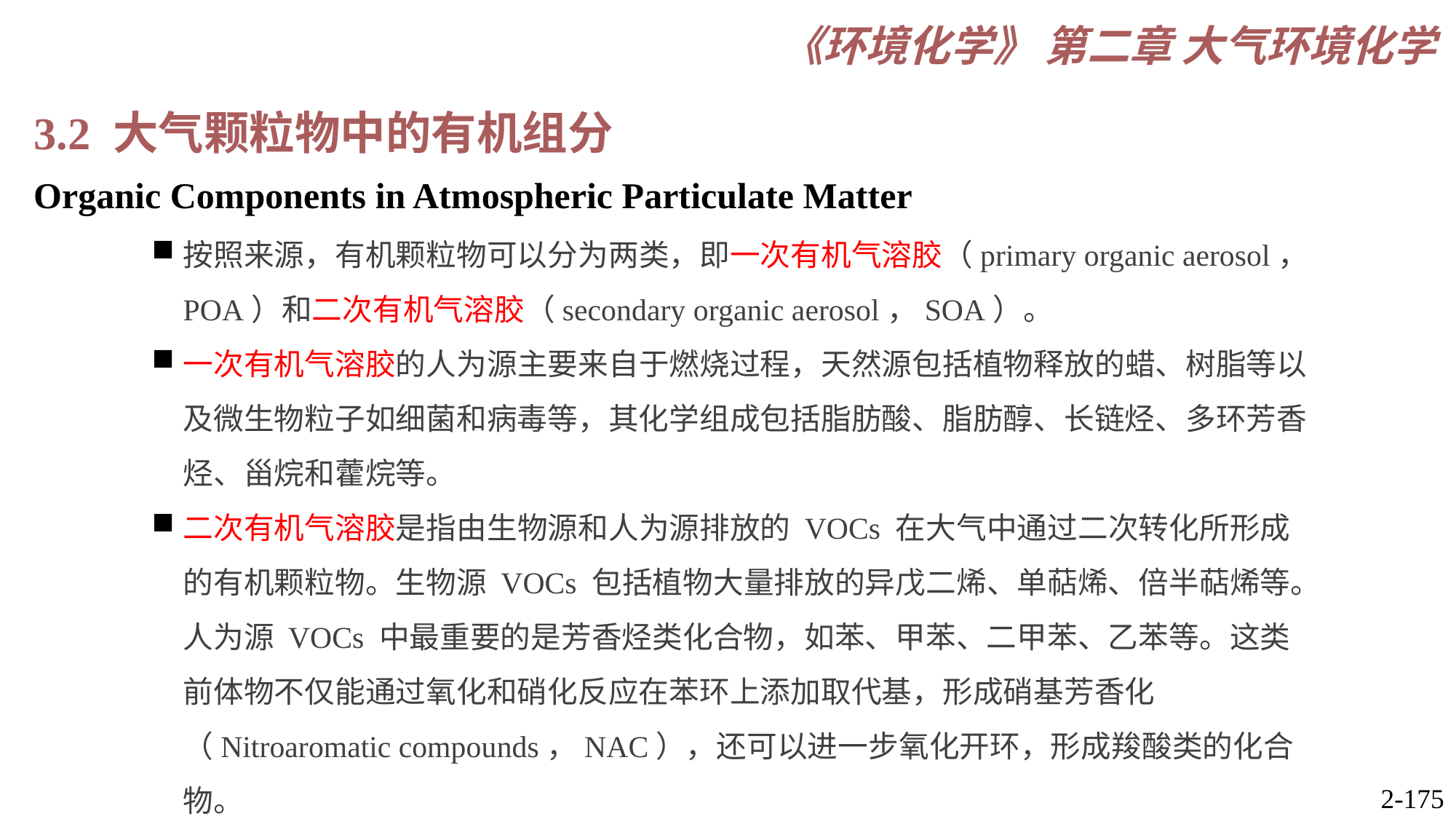

3.2 大气颗粒物中的有机组分
Organic Components in Atmospheric Particulate Matter
按照来源，有机颗粒物可以分为两类，即一次有机气溶胶（primary organic aerosol，POA）和二次有机气溶胶（secondary organic aerosol，SOA）。
一次有机气溶胶的人为源主要来自于燃烧过程，天然源包括植物释放的蜡、树脂等以及微生物粒子如细菌和病毒等，其化学组成包括脂肪酸、脂肪醇、长链烃、多环芳香烃、甾烷和藿烷等。
二次有机气溶胶是指由生物源和人为源排放的 VOCs 在大气中通过二次转化所形成的有机颗粒物。生物源 VOCs 包括植物大量排放的异戊二烯、单萜烯、倍半萜烯等。人为源 VOCs 中最重要的是芳香烃类化合物，如苯、甲苯、二甲苯、乙苯等。这类前体物不仅能通过氧化和硝化反应在苯环上添加取代基，形成硝基芳香化（Nitroaromatic compounds，NAC），还可以进一步氧化开环，形成羧酸类的化合物。
2-175